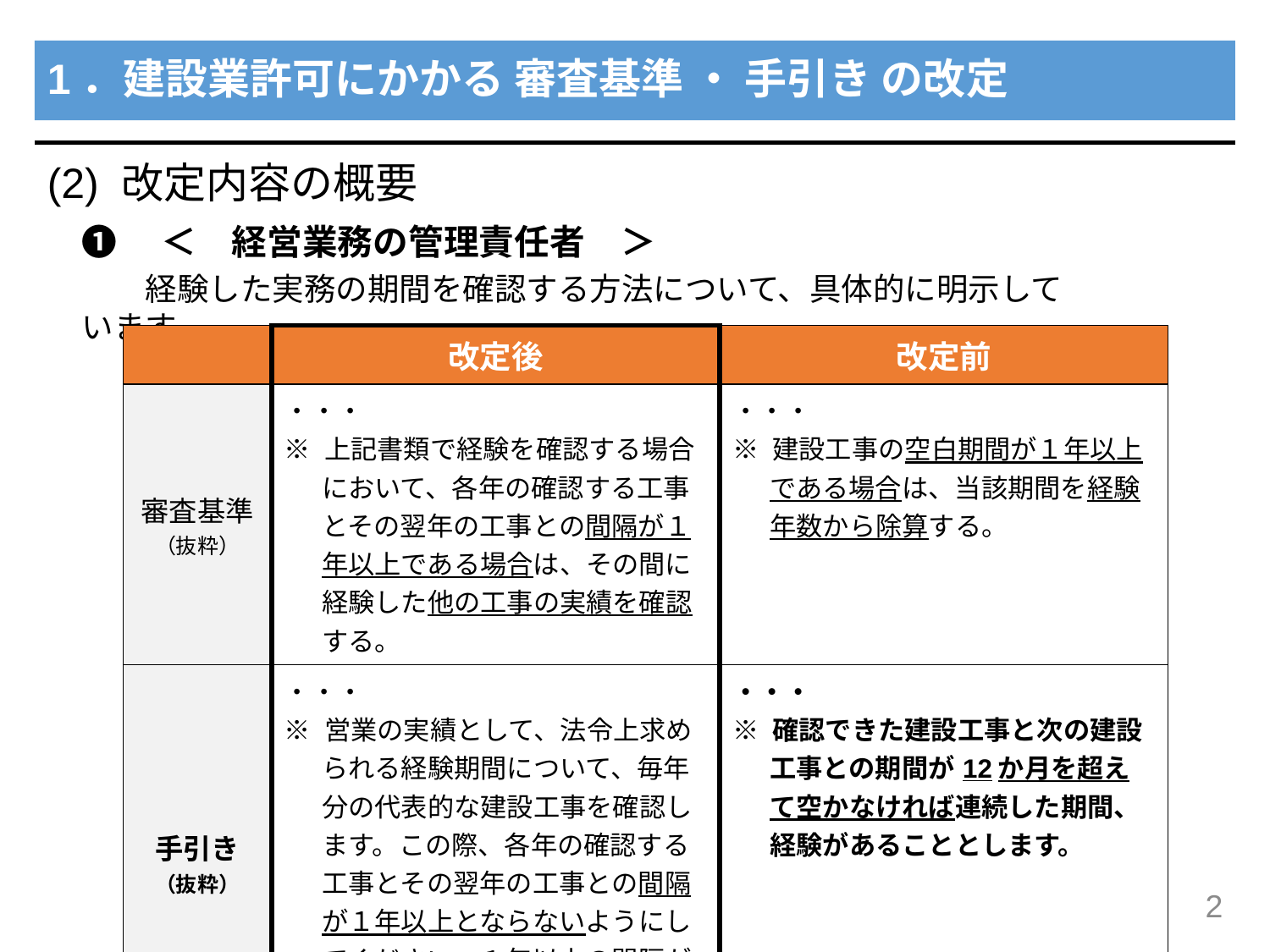

1．建設業許可にかかる 審査基準 ・ 手引き の改定
(2) 改定内容の概要
➊　＜　経営業務の管理責任者　＞
　　経験した実務の期間を確認する方法について、具体的に明示しています。
|  | 改定後 | 改定前 |
| --- | --- | --- |
| 審査基準 （抜粋） | ・・・ ※ 上記書類で経験を確認する場合において、各年の確認する工事とその翌年の工事との間隔が１年以上である場合は、その間に経験した他の工事の実績を確認する。 | ・・・ ※ 建設工事の空白期間が１年以上である場合は、当該期間を経験年数から除算する。 |
| 手引き （抜粋） | ・・・ ※ 営業の実績として、法令上求められる経験期間について、毎年分の代表的な建設工事を確認します。この際、各年の確認する工事とその翌年の工事との間隔が１年以上とならないようにしてください。１年以上の間隔があった場合、その間に経験した他の工事の実績を確認します。 | ・・・ ※ 確認できた建設工事と次の建設工事との期間が12か月を超えて空かなければ連続した期間、経験があることとします。 |
2